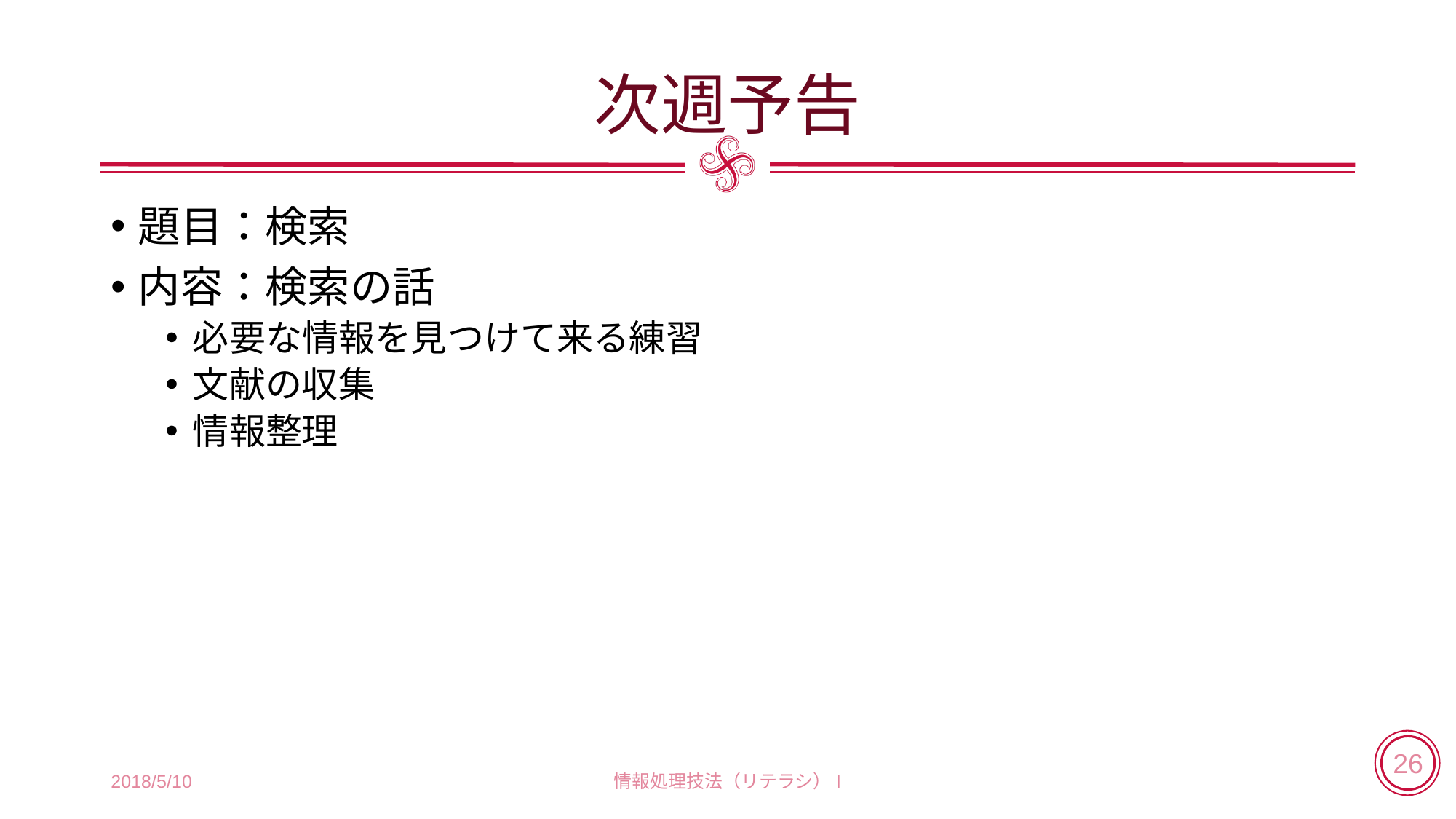

# 次週予告
題目：検索
内容：検索の話
必要な情報を見つけて来る練習
文献の収集
情報整理
2018/5/10
情報処理技法（リテラシ）I